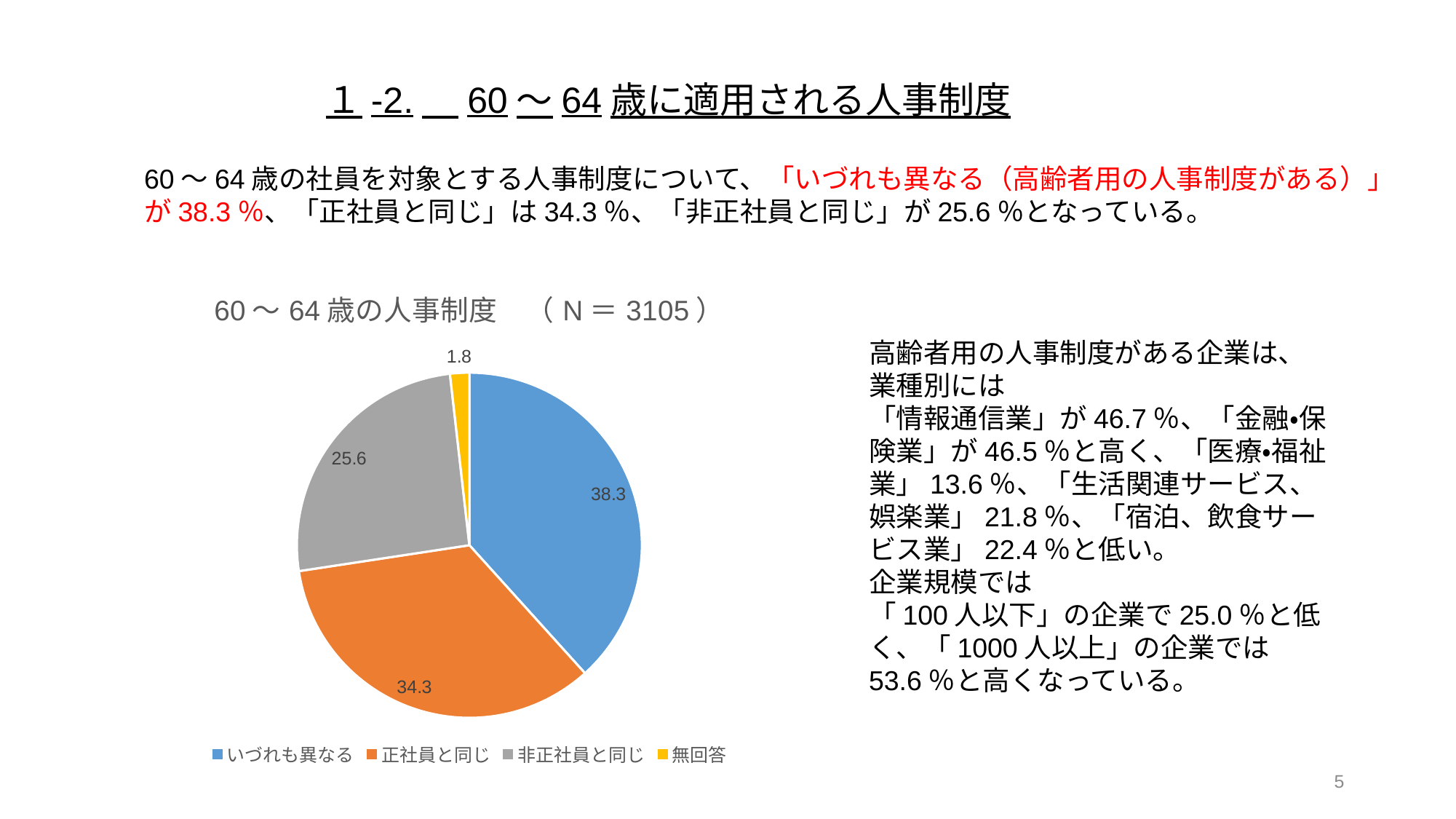

１-2.　60～64歳に適用される人事制度
60～64歳の社員を対象とする人事制度について、「いづれも異なる（高齢者用の人事制度がある）」
が38.3％、「正社員と同じ」は34.3％、「非正社員と同じ」が25.6％となっている。

### Chart:

| Category | 60～64歳の人事制度　（N＝3105） |
|---|---|
| いづれも異なる | 38.3 |
| 正社員と同じ | 34.3 |
| 非正社員と同じ | 25.6 |
| 無回答 | 1.8 |
高齢者用の人事制度がある企業は、
業種別には
「情報通信業」が46.7％、「金融・保険業」が46.5％と高く、「医療・福祉業」13.6％、「生活関連サービス、娯楽業」21.8％、「宿泊、飲食サービス業」22.4％と低い。
企業規模では
「100人以下」の企業で25.0％と低く、「1000人以上」の企業では53.6％と高くなっている。

5